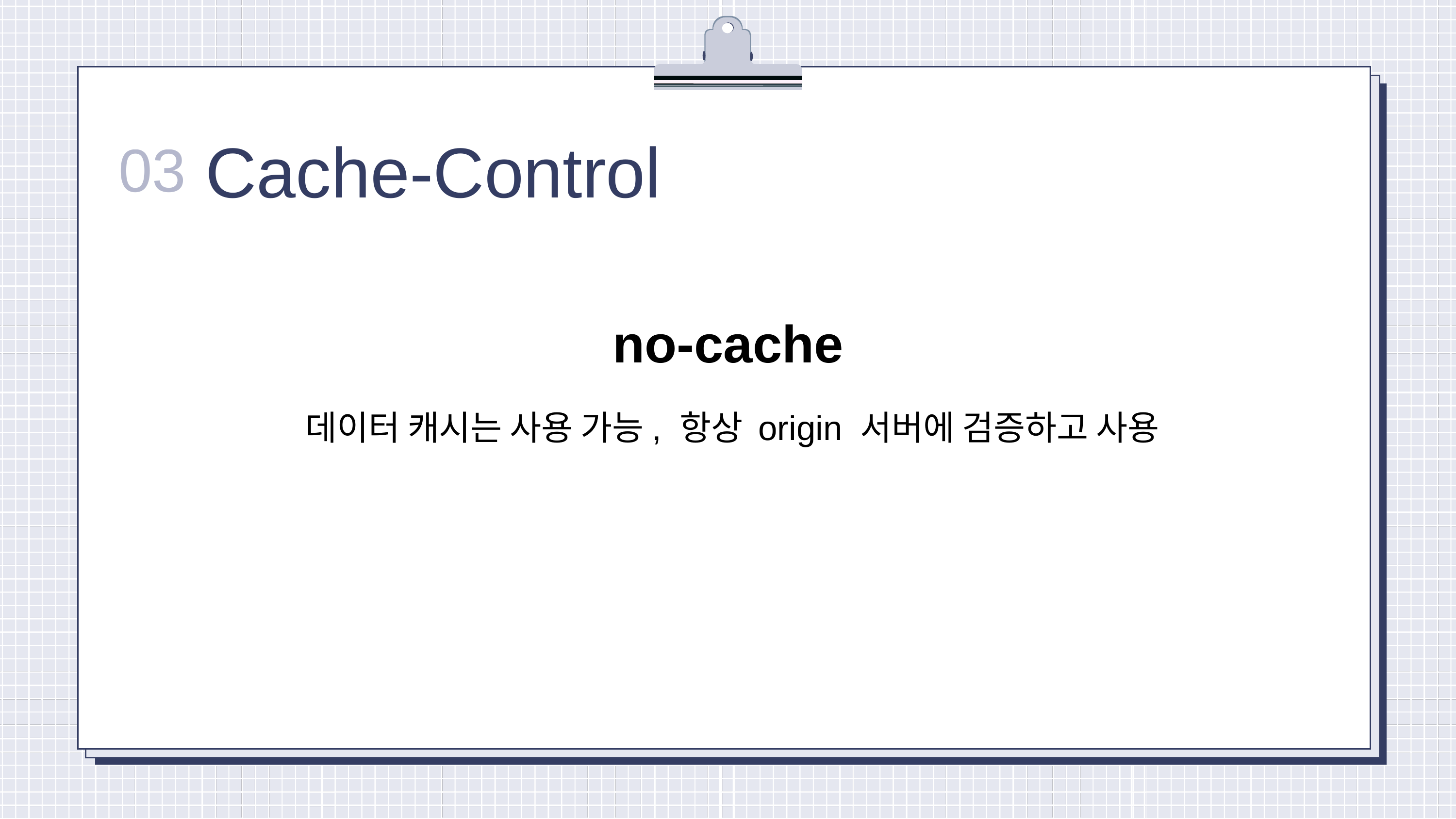

Cache-Control
03
no-cache
데이터 캐시는 사용 가능, 항상 origin 서버에 검증하고 사용